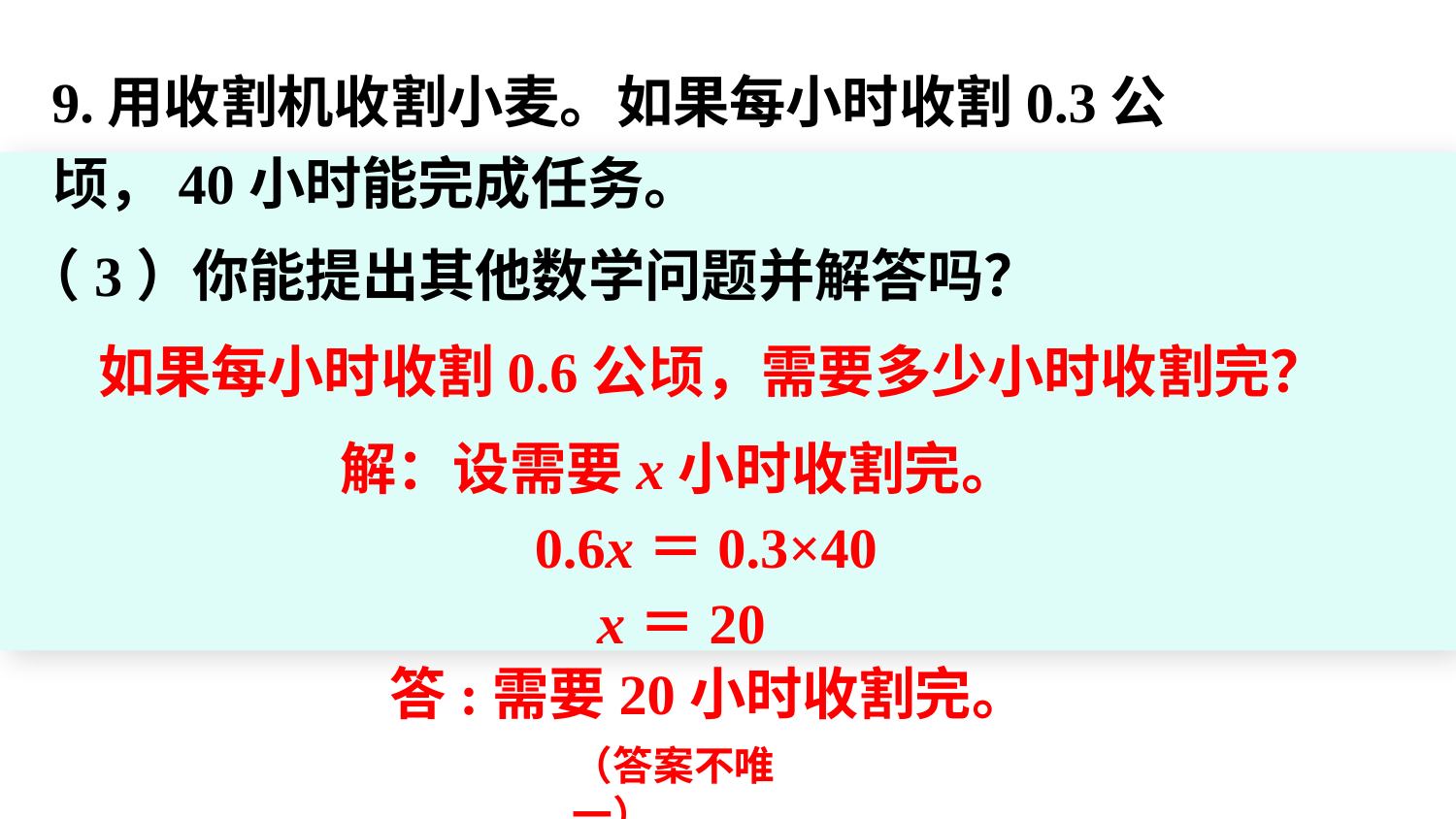

9.用收割机收割小麦。如果每小时收割0.3公顷，40小时能完成任务。
（3）你能提出其他数学问题并解答吗？
如果每小时收割0.6公顷，需要多少小时收割完？
解：设需要x小时收割完。
0.6x＝0.3×40
 x＝20
答:需要20小时收割完。
（答案不唯一）